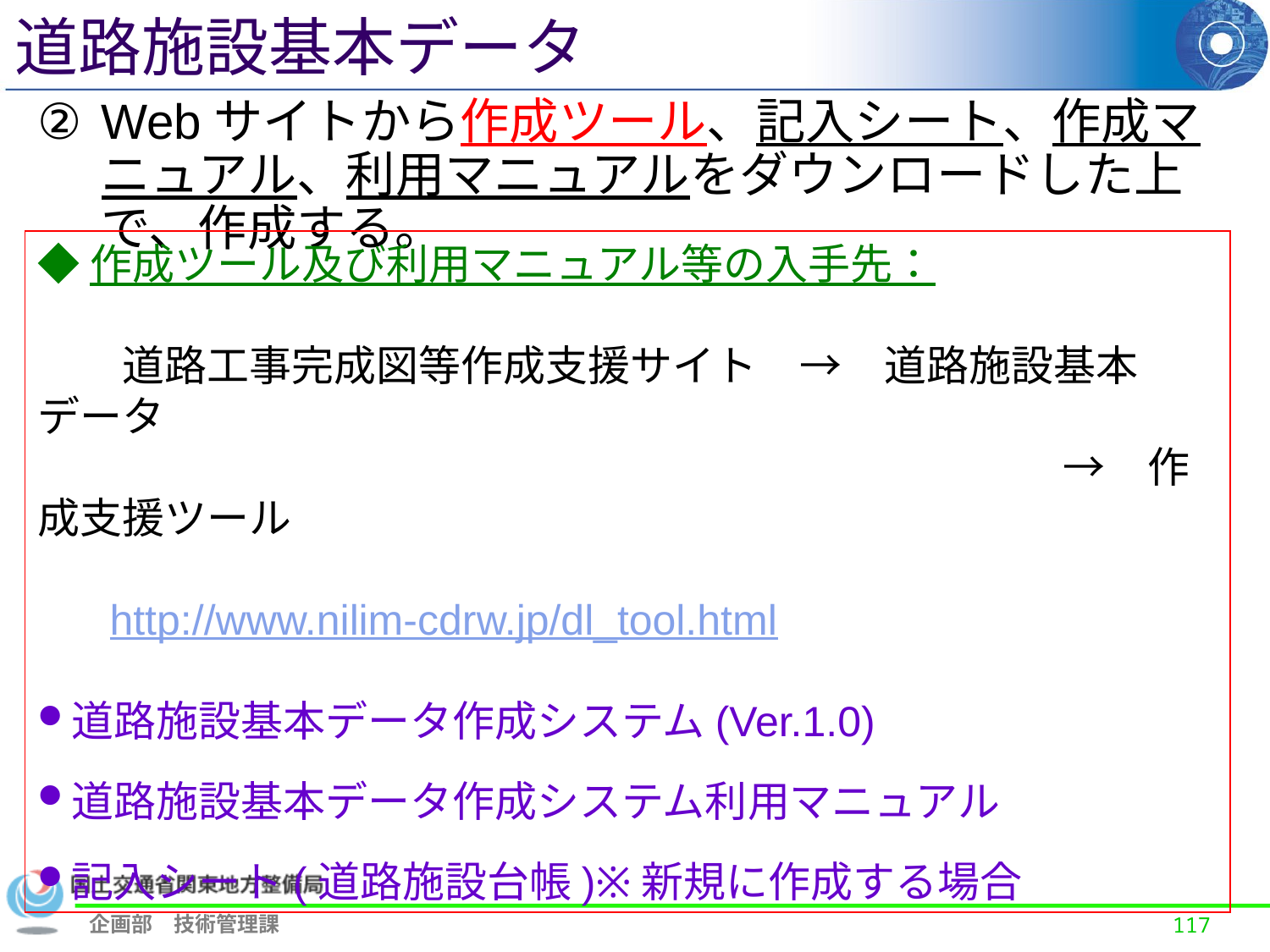

道路施設基本データ
Webサイトから作成ツール、記入シート、作成マニュアル、利用マニュアルをダウンロードした上で、作成する。
◆作成ツール及び利用マニュアル等の入手先：

　　道路工事完成図等作成支援サイト　→　道路施設基本データ
　　　　　　　　　　　　　　　　　　　　　　　　 →　作成支援ツール

 　http://www.nilim-cdrw.jp/dl_tool.html

道路施設基本データ作成システム(Ver.1.0)
道路施設基本データ作成システム利用マニュアル
記入シート(道路施設台帳)※新規に作成する場合